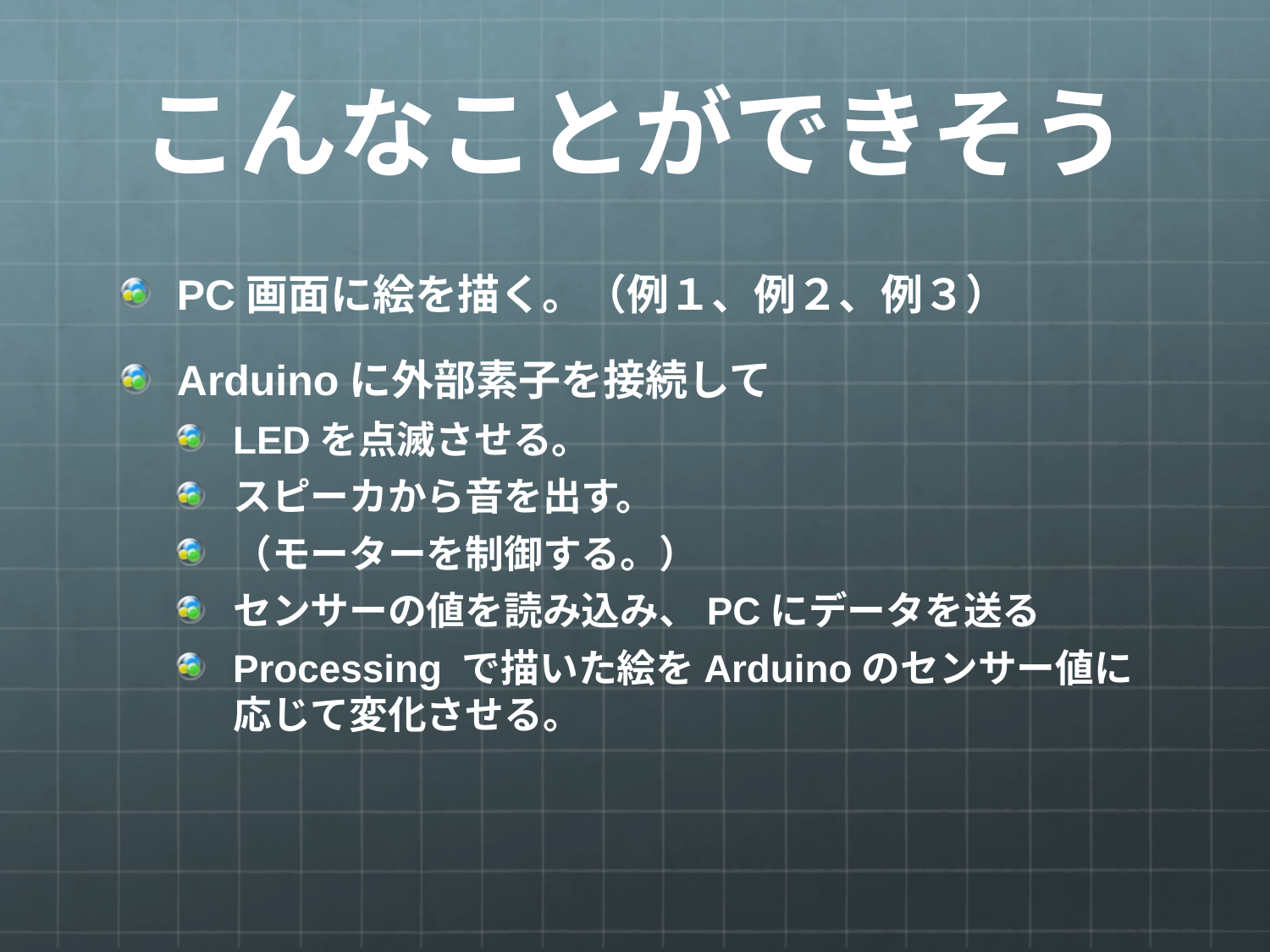

# こんなことができそう
PC画面に絵を描く。（例１、例２、例３）
Arduinoに外部素子を接続して
LEDを点滅させる。
スピーカから音を出す。
（モーターを制御する。）
センサーの値を読み込み、PCにデータを送る
Processing で描いた絵をArduinoのセンサー値に応じて変化させる。